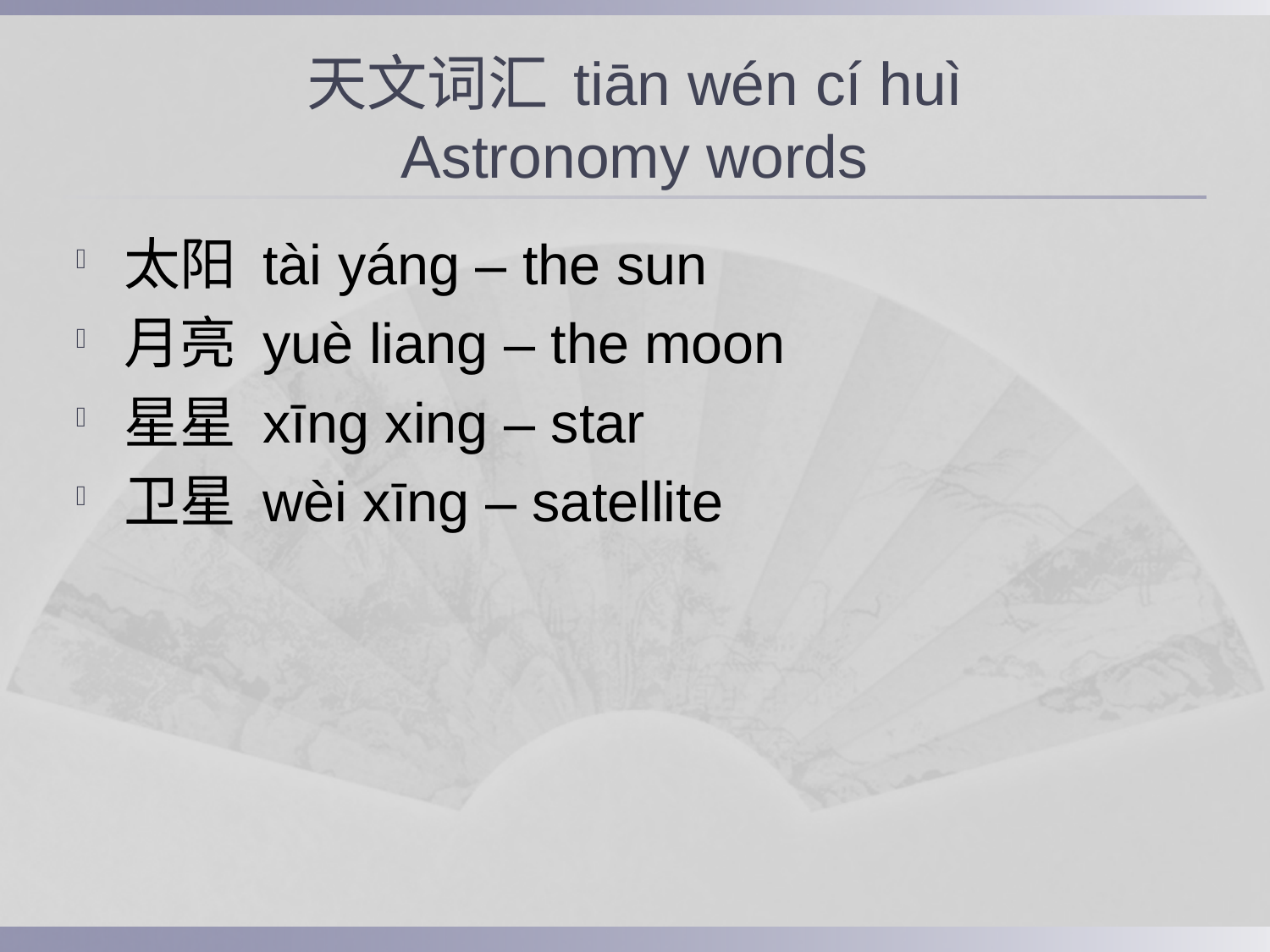

# 天文词汇 tiān wén cí huì Astronomy words
太阳 tài yáng – the sun
月亮 yuè liang – the moon
星星 xīng xing – star
卫星 wèi xīng – satellite